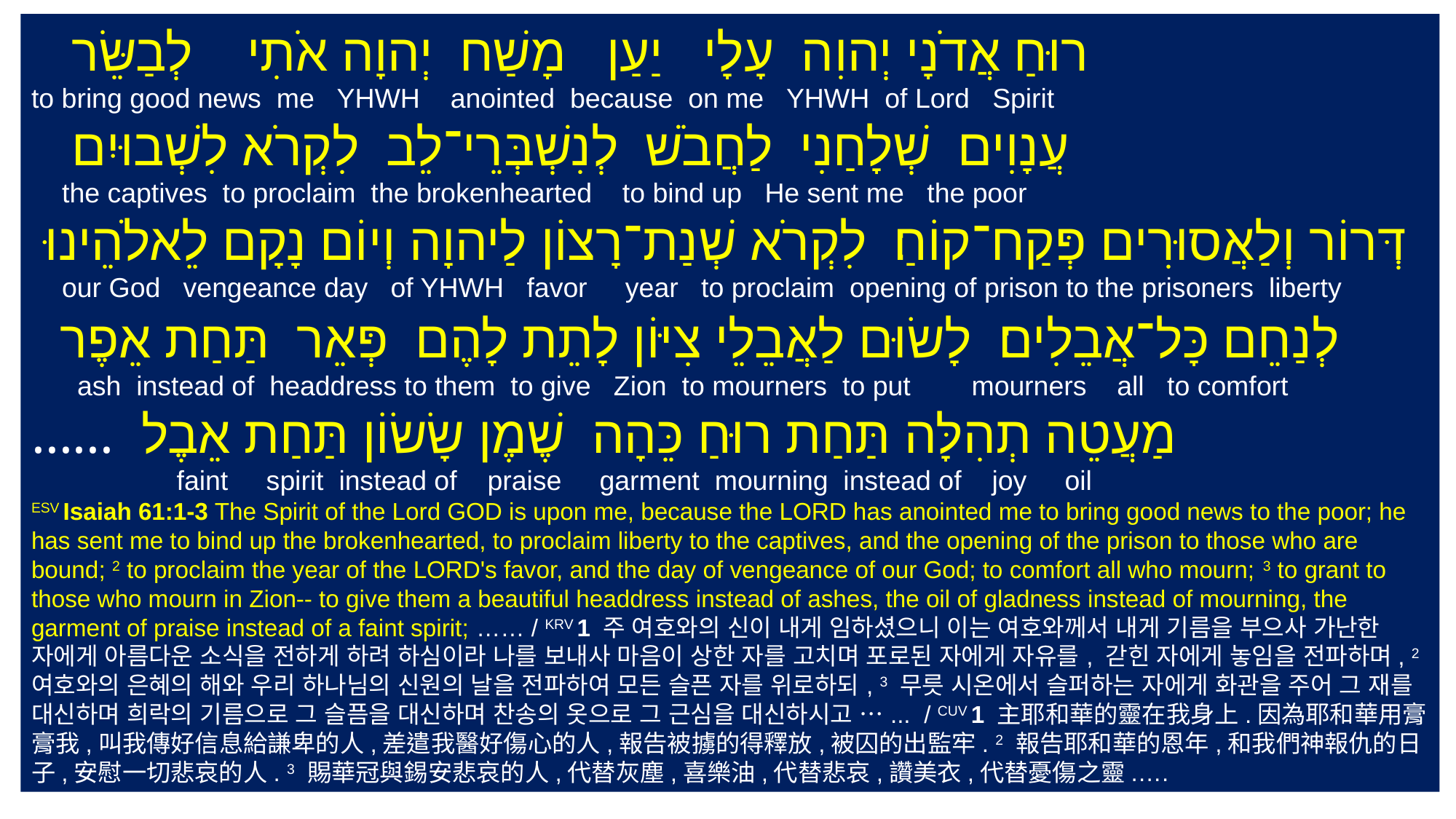

‎ ‎רוּחַ אֲדֹנָי יְהוִה  עָלָי   יַעַן   מָשַׁח  יְהוָה אֹתִי    לְבַשֵּׂר
to bring good news  me   YHWH    anointed  because  on me   YHWH  of Lord   Spirit
עֲנָוִים  שְׁלָחַנִי  לַחֲבֹשׁ  לְנִשְׁבְּרֵי־לֵב  לִקְרֹא לִשְׁבוּיִם
    the captives  to proclaim  the brokenhearted    to bind up   He sent me   the poor
דְּרוֹר וְלַאֲסוּרִים פְּקַח־קוֹחַ׃  ‎לִקְרֹא שְׁנַת־רָצוֹן לַיהוָה וְיוֹם נָקָם לֵאלֹהֵינוּ
    our God   vengeance day   of YHWH   favor     year   to proclaim  opening of prison to the prisoners  liberty
 לְנַחֵם כָּל־אֲבֵלִים׃  ‎לָשׂוּם לַאֲבֵלֵי צִיּוֹן לָתֵת לָהֶם  פְּאֵר  תַּחַת אֵפֶר
      ash  instead of  headdress to them  to give   Zion  to mourners  to put        mourners    all   to comfort
……  מַעֲטֵה תְהִלָּה תַּחַת רוּחַ כֵּהָה  שֶׁמֶן שָׂשׂוֹן תַּחַת אֵבֶל
                   faint     spirit  instead of    praise     garment  mourning  instead of    joy     oil
ESV Isaiah 61:1-3 The Spirit of the Lord GOD is upon me, because the LORD has anointed me to bring good news to the poor; he has sent me to bind up the brokenhearted, to proclaim liberty to the captives, and the opening of the prison to those who are bound; 2 to proclaim the year of the LORD's favor, and the day of vengeance of our God; to comfort all who mourn; 3 to grant to those who mourn in Zion-- to give them a beautiful headdress instead of ashes, the oil of gladness instead of mourning, the garment of praise instead of a faint spirit; …… / KRV 1 주 여호와의 신이 내게 임하셨으니 이는 여호와께서 내게 기름을 부으사 가난한 자에게 아름다운 소식을 전하게 하려 하심이라 나를 보내사 마음이 상한 자를 고치며 포로된 자에게 자유를, 갇힌 자에게 놓임을 전파하며, 2 여호와의 은혜의 해와 우리 하나님의 신원의 날을 전파하여 모든 슬픈 자를 위로하되, 3 무릇 시온에서 슬퍼하는 자에게 화관을 주어 그 재를 대신하며 희락의 기름으로 그 슬픔을 대신하며 찬송의 옷으로 그 근심을 대신하시고 …...  / CUV 1 主耶和華的靈在我身上.因為耶和華用膏膏我,叫我傳好信息給謙卑的人,差遣我醫好傷心的人,報告被擄的得釋放,被囚的出監牢. 2 報告耶和華的恩年,和我們神報仇的日子,安慰一切悲哀的人. 3 賜華冠與錫安悲哀的人,代替灰塵,喜樂油,代替悲哀,讚美衣,代替憂傷之靈.….